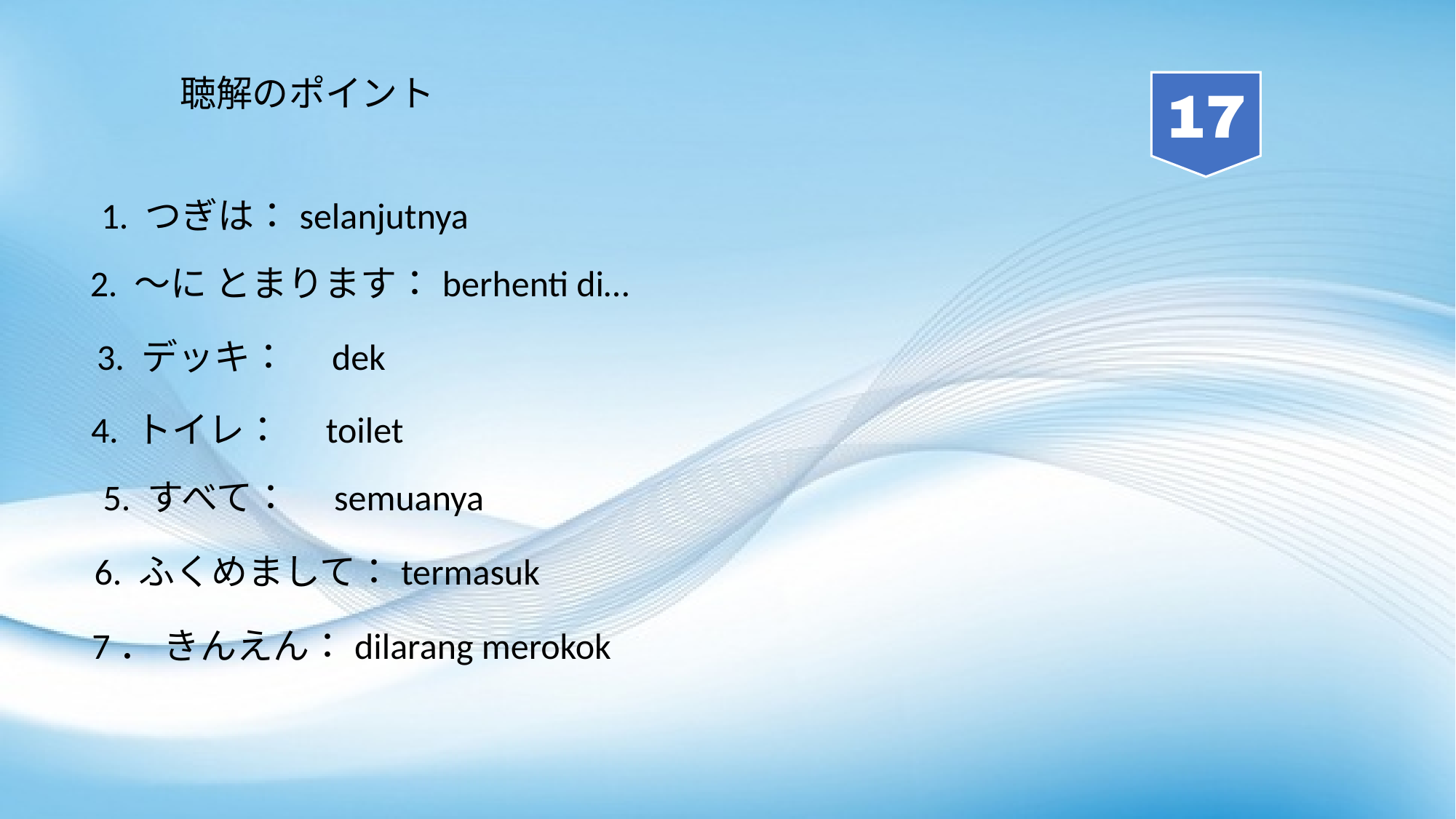

聴解のポイント
17
1. つぎは：selanjutnya
2. ～に とまります：berhenti di…
3. デッキ：　dek
4. トイレ：　toilet
5. すべて：　semuanya
6. ふくめまして：termasuk
7． きんえん：dilarang merokok